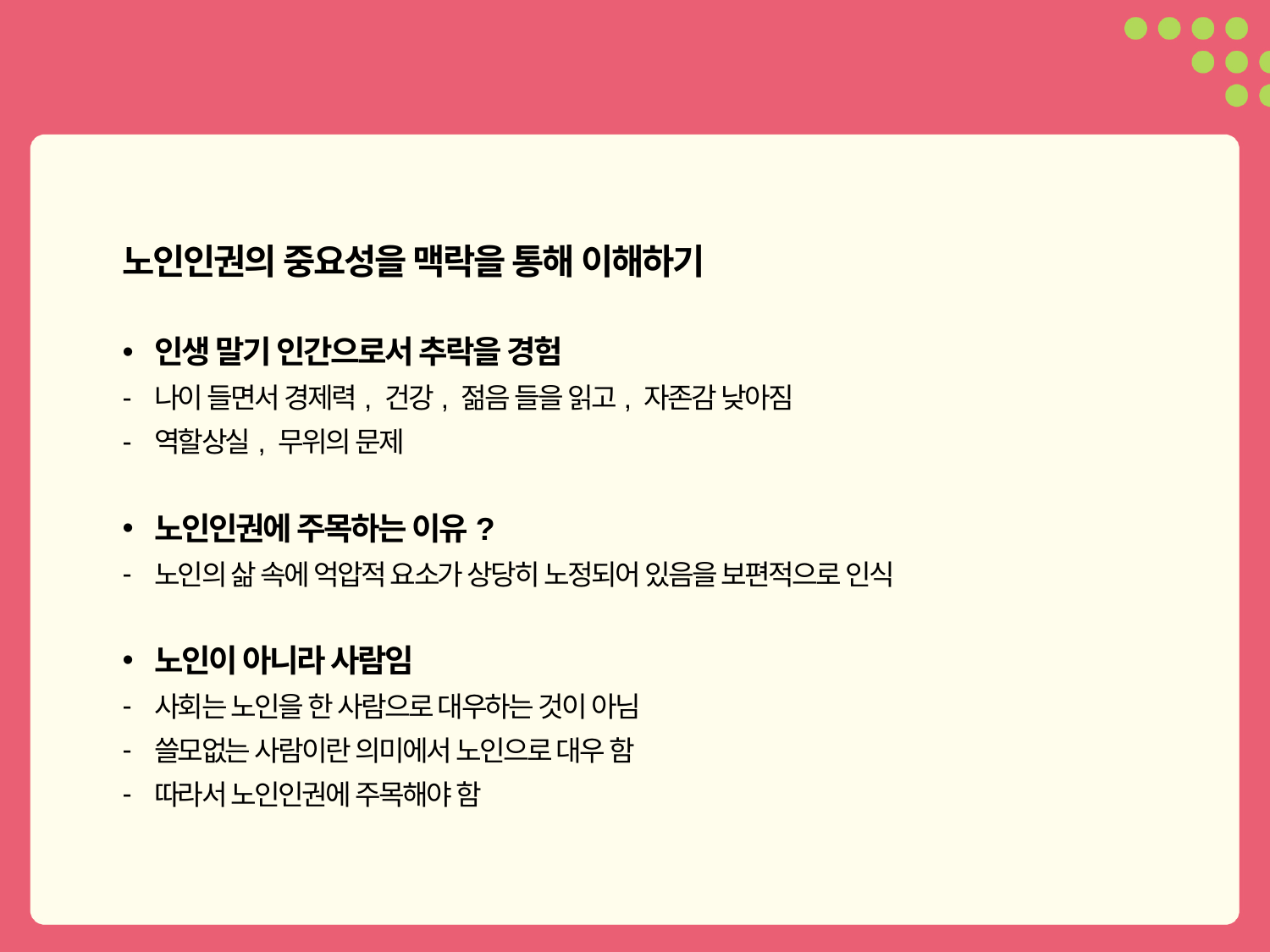

노인인권의 중요성을 맥락을 통해 이해하기

인생 말기 인간으로서 추락을 경험
나이 들면서 경제력, 건강, 젊음 들을 읽고, 자존감 낮아짐
역할상실, 무위의 문제

노인인권에 주목하는 이유?
노인의 삶 속에 억압적 요소가 상당히 노정되어 있음을 보편적으로 인식

노인이 아니라 사람임
사회는 노인을 한 사람으로 대우하는 것이 아님
쓸모없는 사람이란 의미에서 노인으로 대우 함
따라서 노인인권에 주목해야 함

6